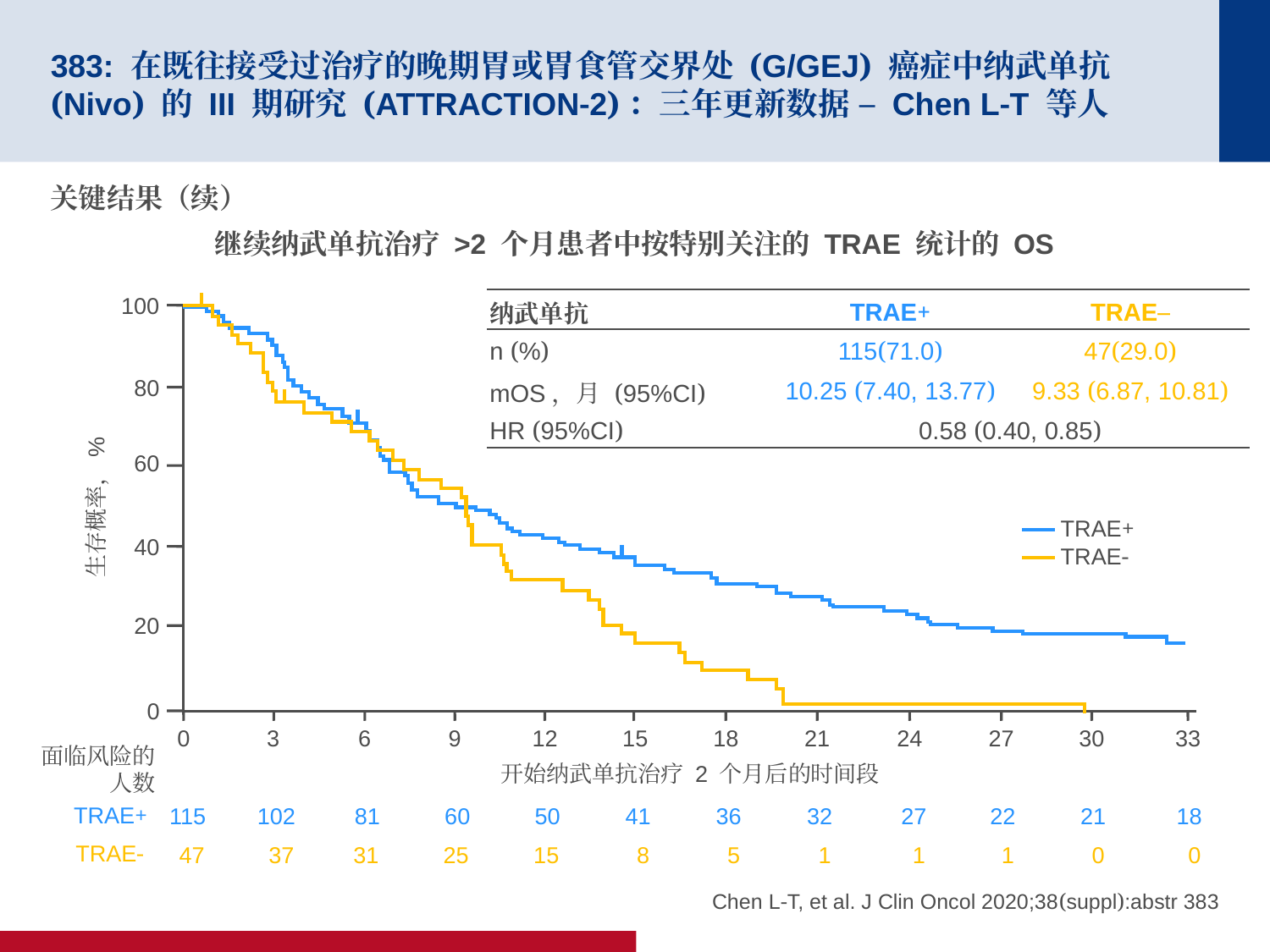

# 383: 在既往接受过治疗的晚期胃或胃食管交界处 (G/GEJ) 癌症中纳武单抗 (Nivo) 的 III 期研究 (ATTRACTION-2)：三年更新数据 – Chen L-T 等人
关键结果（续）

继续纳武单抗治疗 >2 个月患者中按特别关注的 TRAE 统计的 OS
100
| 纳武单抗 | TRAE+ | TRAE– |
| --- | --- | --- |
| n (%) | 115(71.0) | 47(29.0) |
| mOS，月 (95%CI) | 10.25 (7.40, 13.77) | 9.33 (6.87, 10.81) |
| HR (95%CI) | 0.58 (0.40, 0.85) |  |

80

60

生存概率，%
TRAE+
TRAE-
40

20

0

0
3
6
9
12
15
18
21
24
27
30
33
面临风险的人数
开始纳武单抗治疗 2 个月后的时间段
TRAE+
115
102
81
60
50
41
36
32
27
22
21
18
TRAE-
47
37
31
25
15
8
5
1
1
1
0
0
Chen L-T, et al. J Clin Oncol 2020;38(suppl):abstr 383